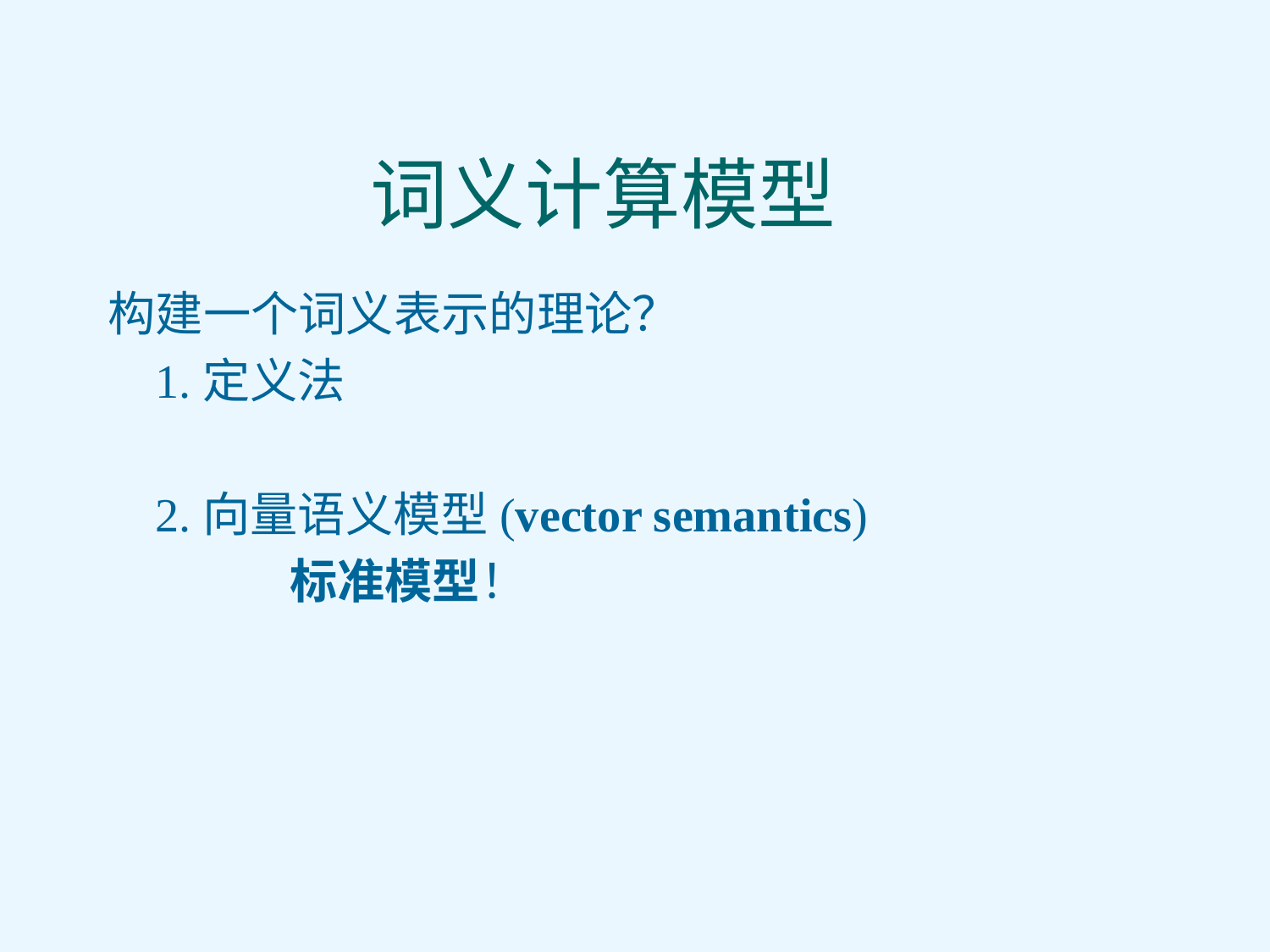

# 词义计算模型
构建一个词义表示的理论？
    1.定义法

    2.向量语义模型(vector semantics)
	    标准模型！